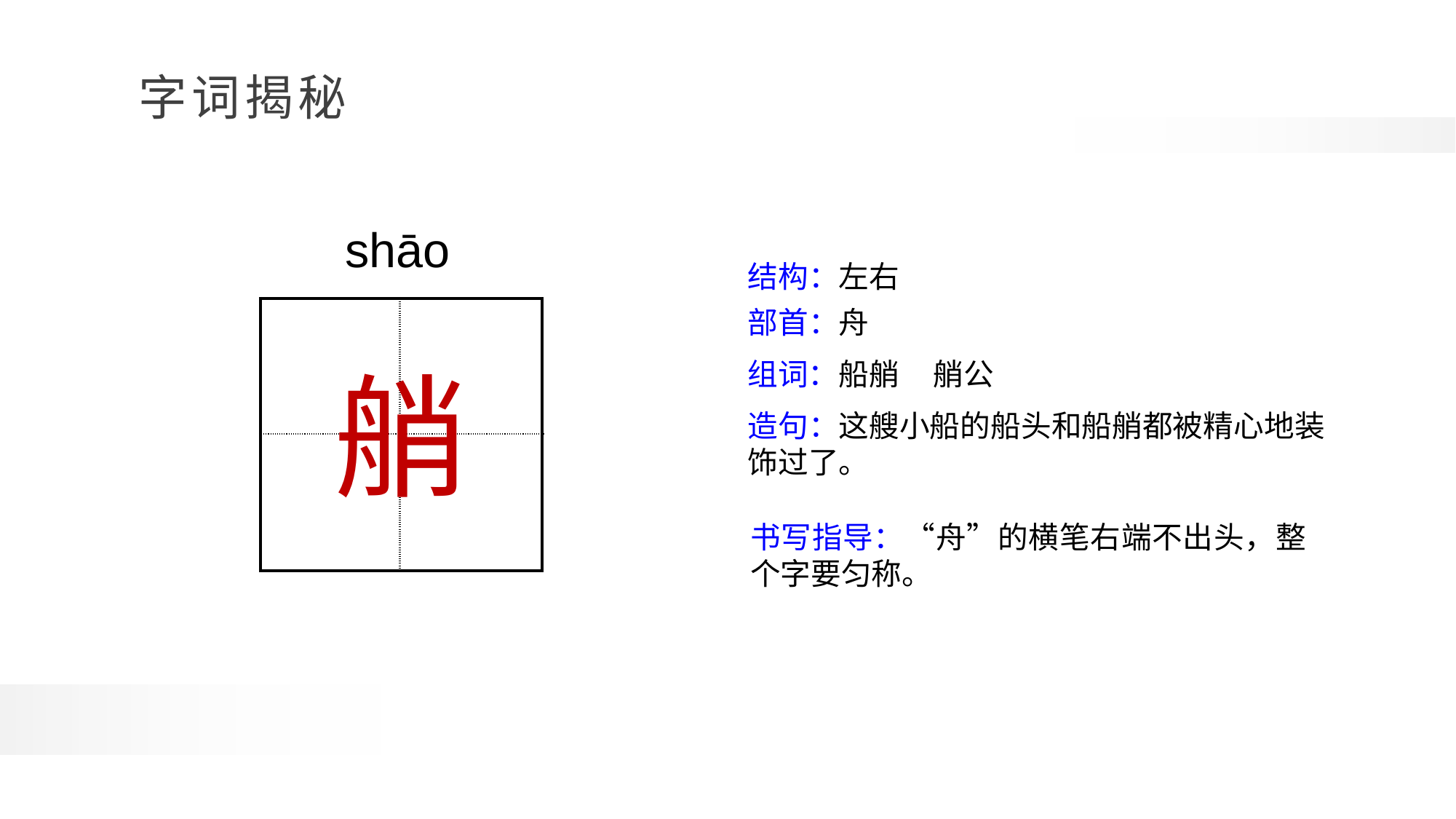

shāo
结构：左右
|  |  |
| --- | --- |
|  |  |
部首：舟
艄
组词：船艄     艄公

造句：这艘小船的船头和船艄都被精心地装饰过了。
书写指导：“舟”的横笔右端不出头，整个字要匀称。